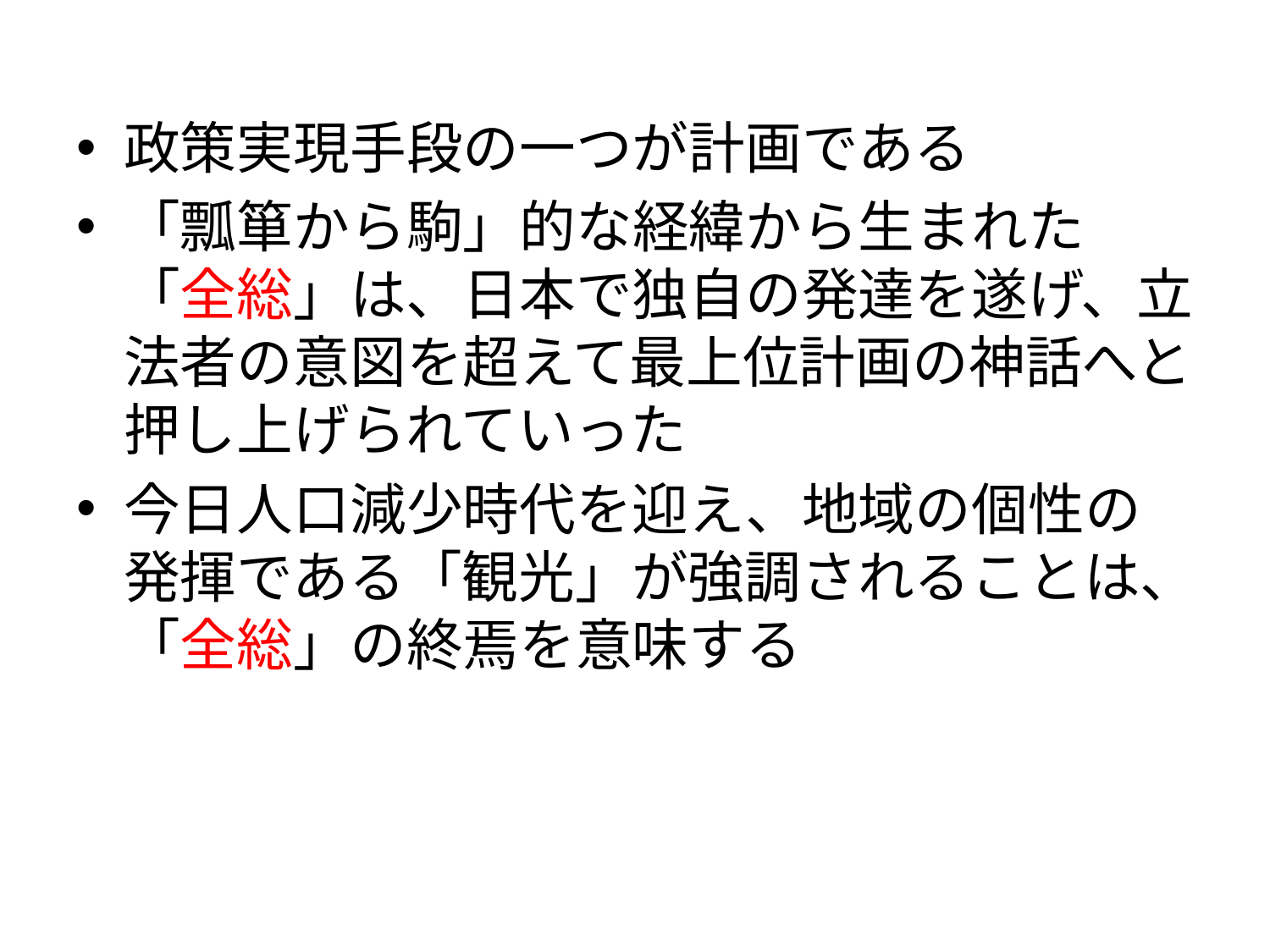

政策実現手段の一つが計画である
「瓢箪から駒」的な経緯から生まれた「全総」は、日本で独自の発達を遂げ、立法者の意図を超えて最上位計画の神話へと押し上げられていった
今日人口減少時代を迎え、地域の個性の発揮である「観光」が強調されることは、「全総」の終焉を意味する